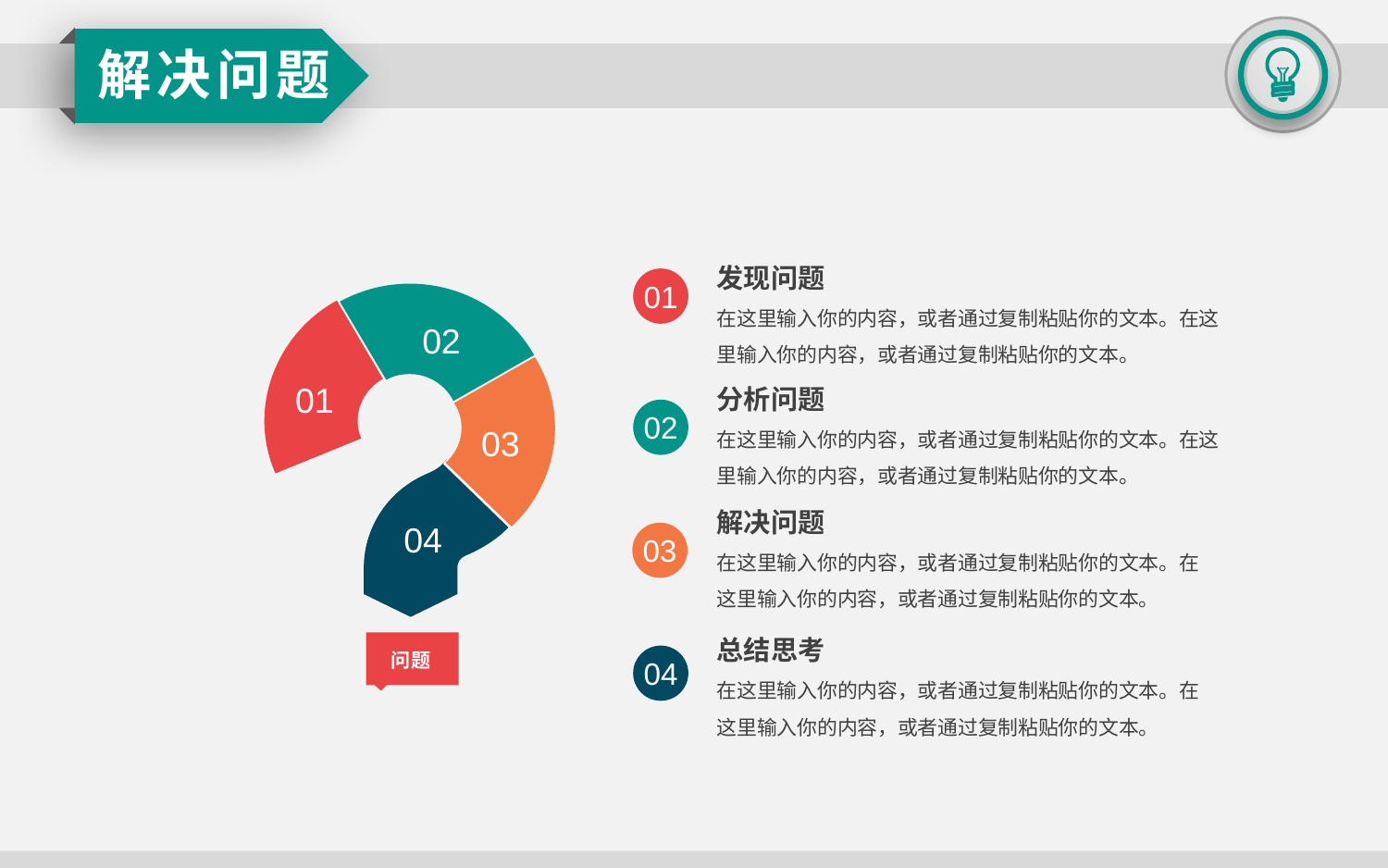

延时
解决问题
发现问题
在这里输入你的内容，或者通过复制粘贴你的文本。在这里输入你的内容，或者通过复制粘贴你的文本。
01

02

01
分析问题
在这里输入你的内容，或者通过复制粘贴你的文本。在这里输入你的内容，或者通过复制粘贴你的文本。
02
03

解决问题
在这里输入你的内容，或者通过复制粘贴你的文本。在这里输入你的内容，或者通过复制粘贴你的文本。
04
03
总结思考
在这里输入你的内容，或者通过复制粘贴你的文本。在这里输入你的内容，或者通过复制粘贴你的文本。

问题
04